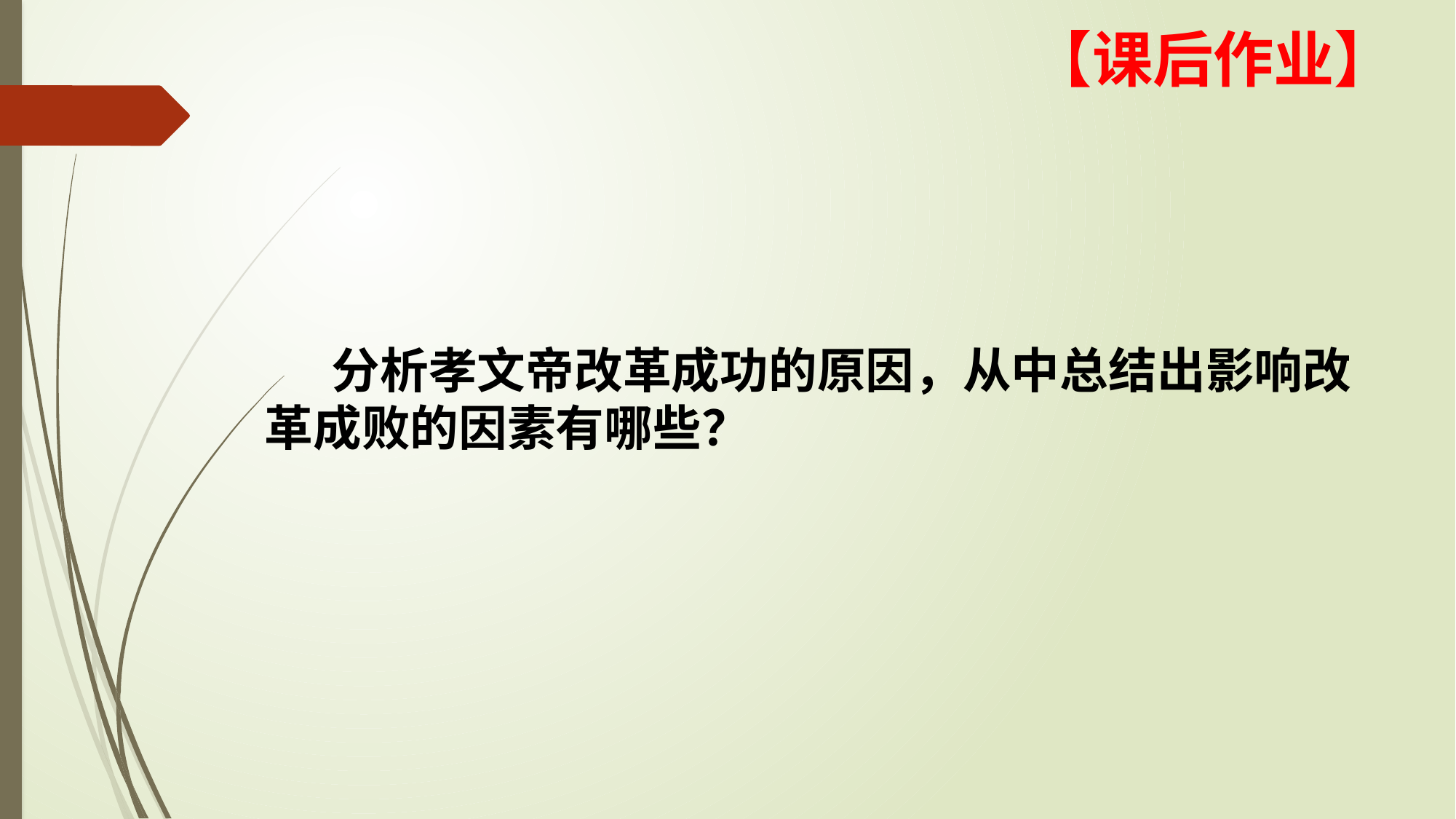

【课后作业】

     分析孝文帝改革成功的原因，从中总结出影响改革成败的因素有哪些？